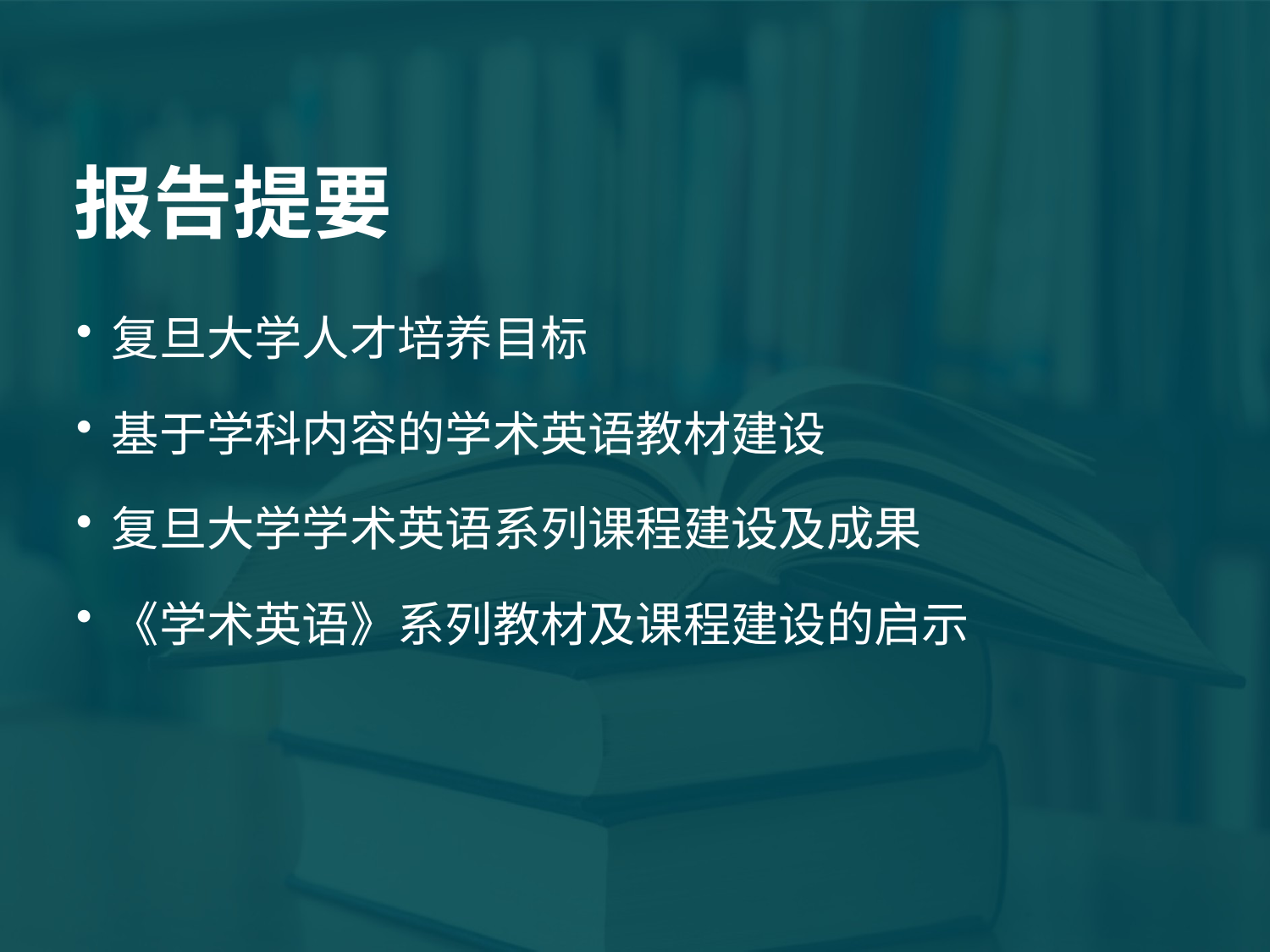

# 报告提要
复旦大学人才培养目标
基于学科内容的学术英语教材建设
复旦大学学术英语系列课程建设及成果
《学术英语》系列教材及课程建设的启示